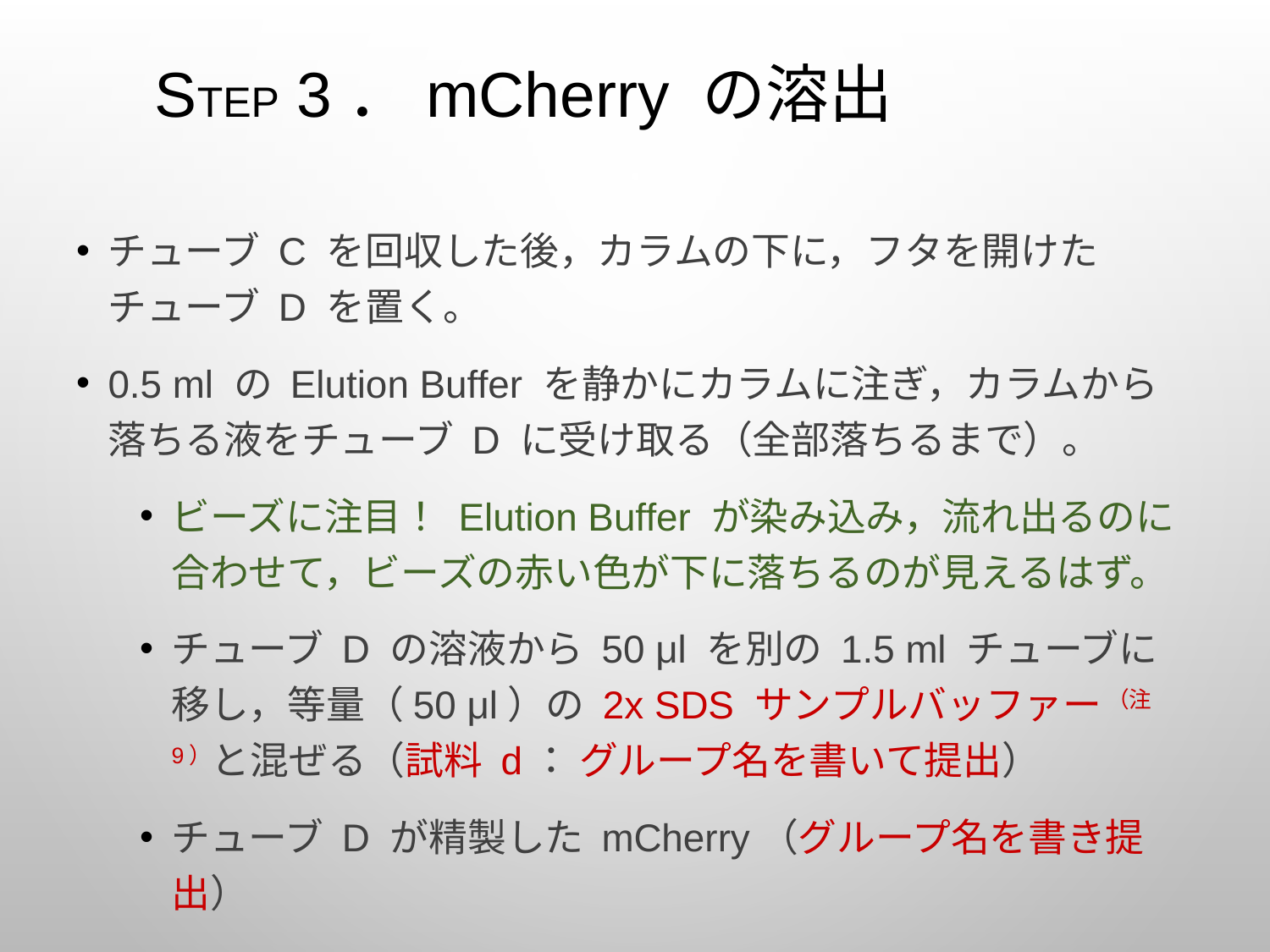

# STEP 3．mCherry の溶出
チューブ C を回収した後，カラムの下に，フタを開けたチューブ D を置く。
0.5 ml の Elution Buffer を静かにカラムに注ぎ，カラムから落ちる液をチューブ D に受け取る（全部落ちるまで）。
ビーズに注目！ Elution Buffer が染み込み，流れ出るのに合わせて，ビーズの赤い色が下に落ちるのが見えるはず。
チューブ D の溶液から 50 μl を別の 1.5 ml チューブに移し，等量（50 μl）の 2x SDS サンプルバッファー （注 9）と混ぜる（試料 d： グループ名を書いて提出）
チューブ D が精製した mCherry（グループ名を書き提出）